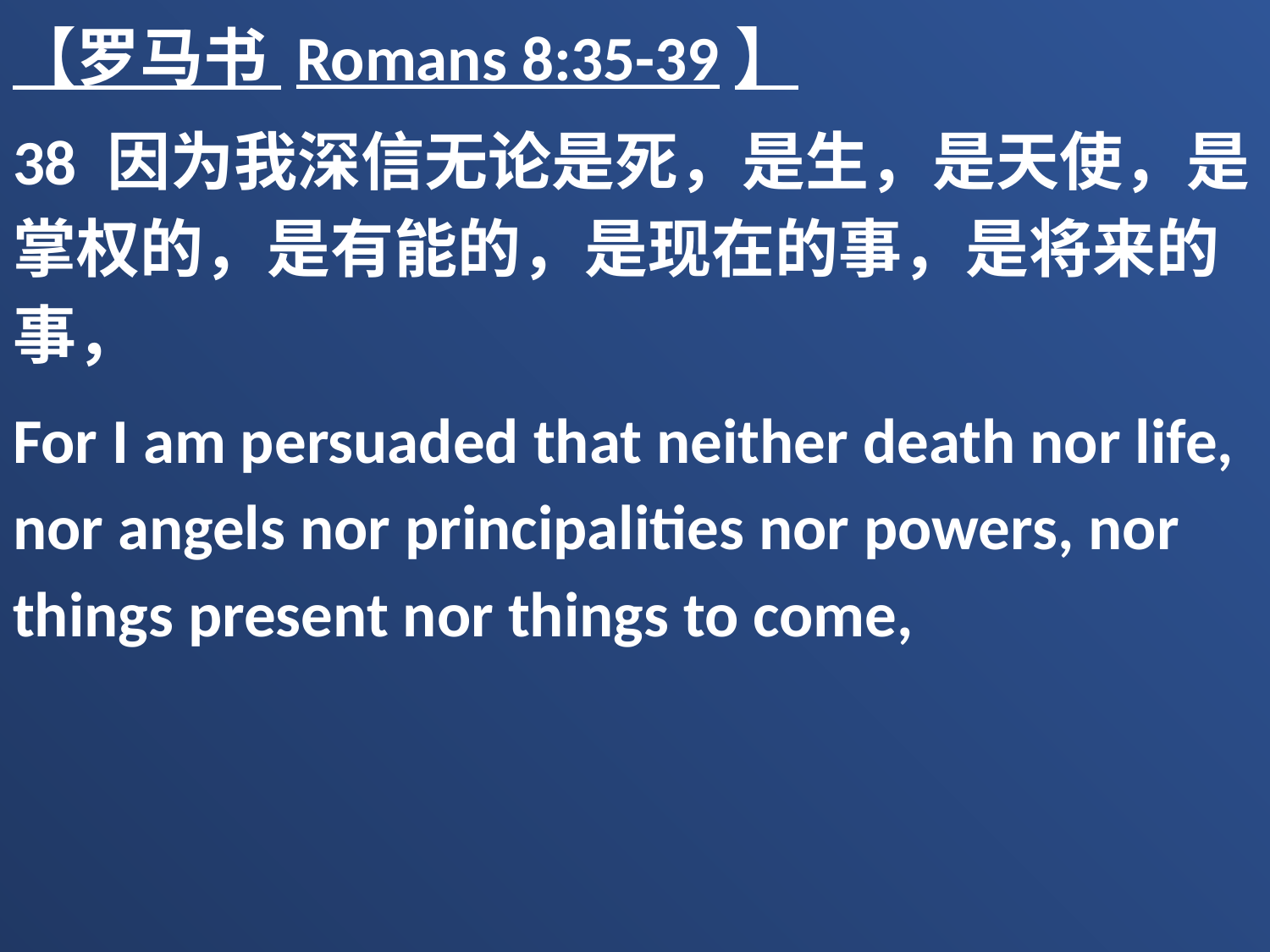

【罗马书 Romans 8:35-39】
38 因为我深信无论是死，是生，是天使，是掌权的，是有能的，是现在的事，是将来的事，
For I am persuaded that neither death nor life, nor angels nor principalities nor powers, nor things present nor things to come,